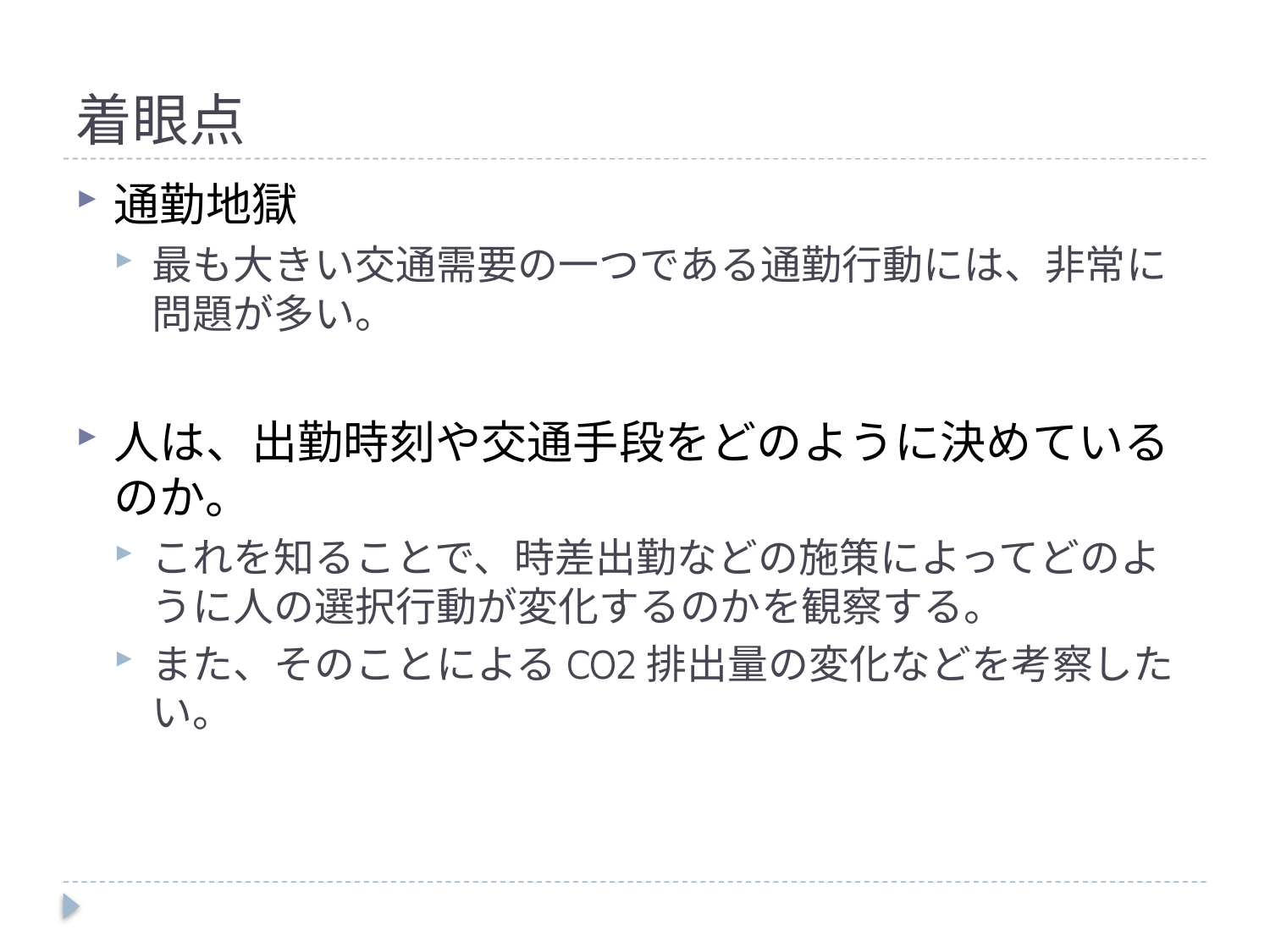

# 着眼点
通勤地獄
最も大きい交通需要の一つである通勤行動には、非常に問題が多い。

人は、出勤時刻や交通手段をどのように決めているのか。
これを知ることで、時差出勤などの施策によってどのように人の選択行動が変化するのかを観察する。
また、そのことによるCO2排出量の変化などを考察したい。